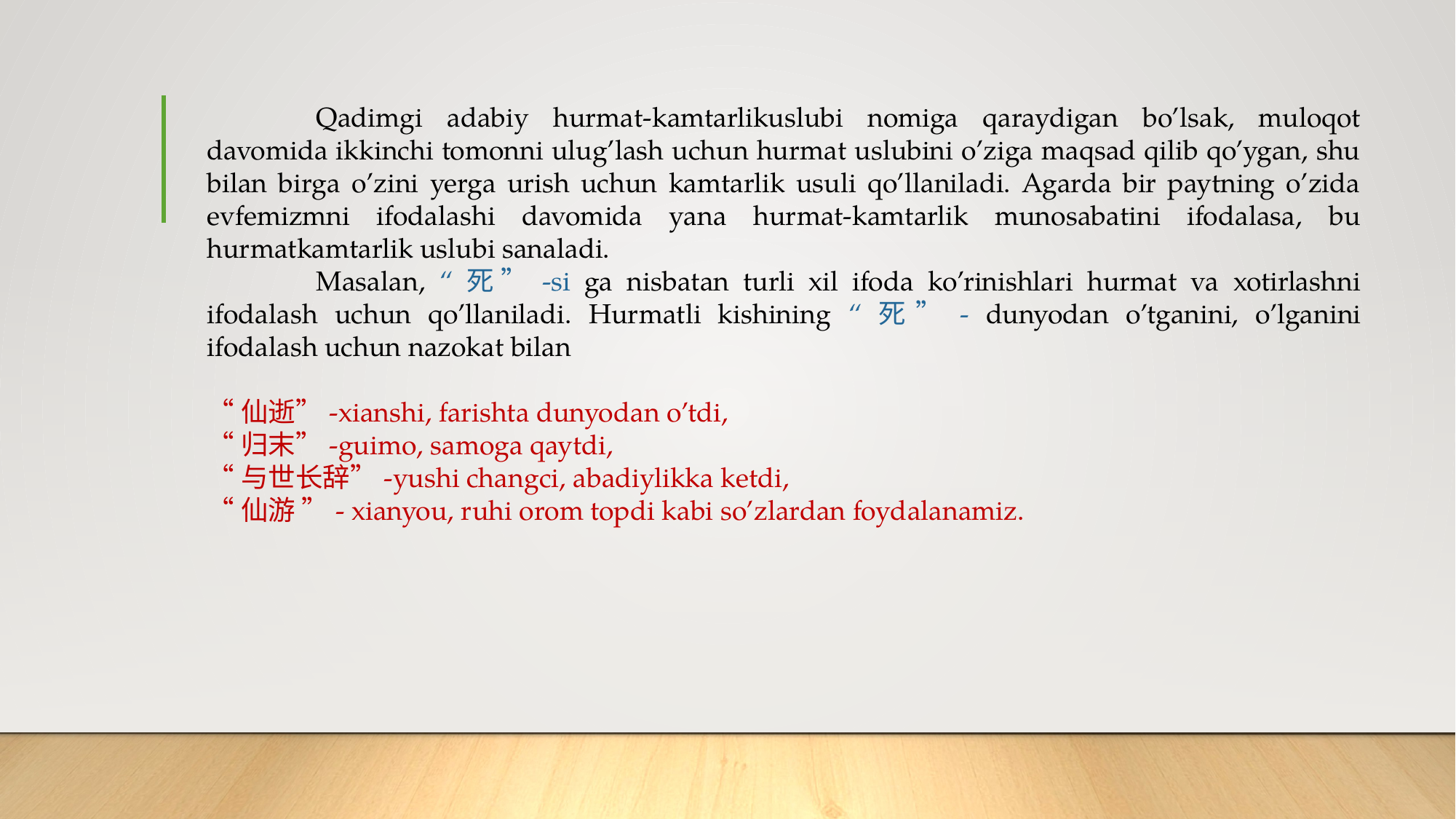

Qadimgi adabiy hurmat-kamtarlikuslubi nomiga qaraydigan bo’lsak, muloqot davomida ikkinchi tomonni ulug’lash uchun hurmat uslubini o’ziga maqsad qilib qo’ygan, shu bilan birga o’zini yerga urish uchun kamtarlik usuli qo’llaniladi. Agarda bir paytning o’zida evfemizmni ifodalashi davomida yana hurmat-kamtarlik munosabatini ifodalasa, bu hurmatkamtarlik uslubi sanaladi.
	Masalan, “死”-si ga nisbatan turli xil ifoda ko’rinishlari hurmat va xotirlashni ifodalash uchun qo’llaniladi. Hurmatli kishining “死”- dunyodan o’tganini, o’lganini ifodalash uchun nazokat bilan

“仙逝”-xianshi, farishta dunyodan o’tdi,
“归末”-guimo, samoga qaytdi,
“与世长辞”-yushi changci, abadiylikka ketdi,
“仙游 ”- xianyou, ruhi orom topdi kabi so’zlardan foydalanamiz.